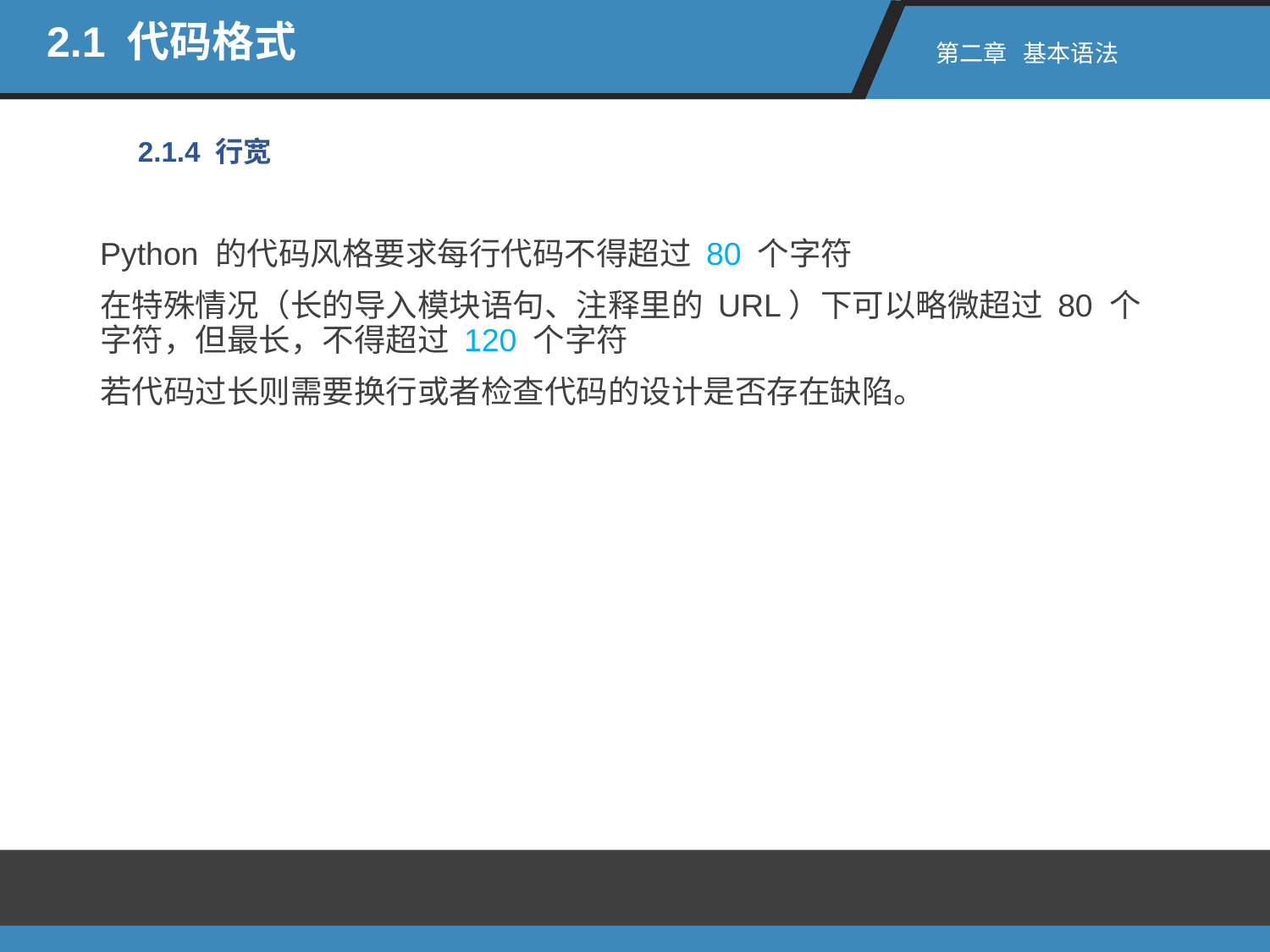

2.1 代码格式

第二章   基本语法
2.1.4 行宽
Python 的代码风格要求每行代码不得超过 80 个字符
在特殊情况（长的导入模块语句、注释里的 URL）下可以略微超过 80 个字符，但最长，不得超过 120 个字符
若代码过长则需要换行或者检查代码的设计是否存在缺陷。